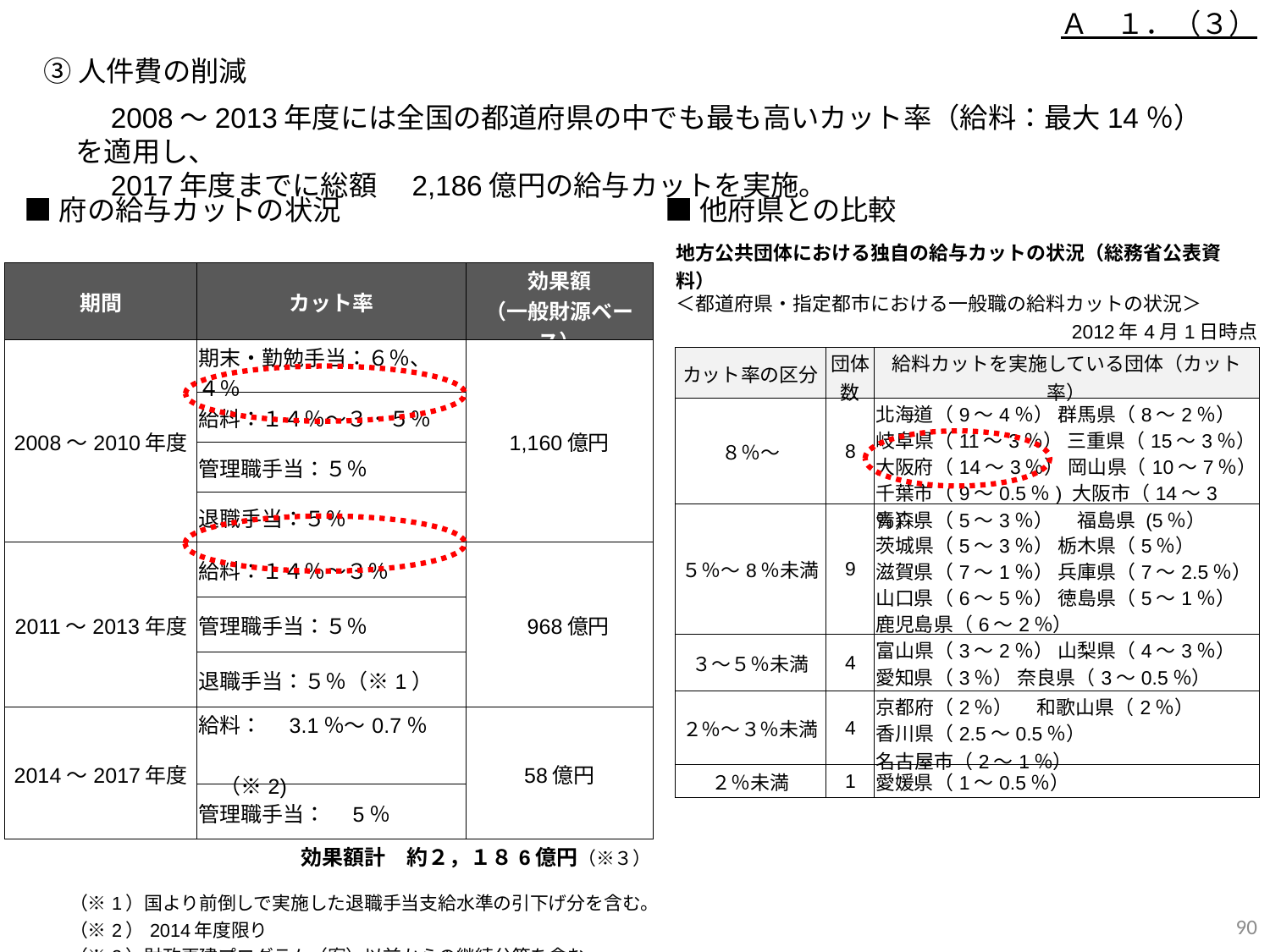

Ａ　１．（３）
③人件費の削減
　2008～2013年度には全国の都道府県の中でも最も高いカット率（給料：最大14％）を適用し、
　2017年度までに総額　2,186億円の給与カットを実施。
■府の給与カットの状況
■他府県との比較
|  |  |  |
| --- | --- | --- |
| 期間 | カット率 | 効果額 （一般財源ベース） |
| 2008～2010年度 | 期末・勤勉手当：６％、４％ | 1,160億円 |
|  | 給料：１４％～３．５％ |  |
|  | 管理職手当：５％ |  |
|  | 退職手当：５％ |  |
| 2011～2013年度 | 給料：１４％～３％ | 968億円 |
|  | 管理職手当：５％ |  |
|  | 退職手当：５％（※1） |  |
| 2014～2017年度 | 給料：　3.1％～0.7％ 　　　　　　　　　　　　　（※2) | 58億円 |
|  | 管理職手当：　5％ |  |
| 効果額計　約２，１８6億円（※３） （※1）国より前倒しで実施した退職手当支給水準の引下げ分を含む。 （※2）2014年度限り （※3）財政再建プログラム（案）以前からの継続分等を含む。 |  |  |
| 地方公共団体における独自の給与カットの状況（総務省公表資料） |  |  |
| --- | --- | --- |
| ＜都道府県・指定都市における一般職の給料カットの状況＞　 　　　2012年4月1日時点 |  |  |
| カット率の区分 | 団体数 | 給料カットを実施している団体（カット率） |
| ８％～ | 8 | 北海道（9～4％） 群馬県（8～2％） |
|  |  | 岐阜県（11～3％） 三重県（15～3％） |
|  |  | 大阪府（14～3％） 岡山県（10～7％） |
|  |  | 千葉市（9～0.5％) 大阪市（14～3％） |
| ５％～8％未満 | 9 | 青森県（5～3％）　 福島県 (5％） |
|  |  | 茨城県（5～3％） 栃木県（5％） |
|  |  | 滋賀県（7～1％） 兵庫県（7～2.5％） |
|  |  | 山口県（6～5％） 徳島県（5～1％） |
|  |  | 鹿児島県（6～2％） |
| ３～５％未満 | 4 | 富山県（3～2％） 山梨県（4～3％） |
|  |  | 愛知県（3％） 奈良県（3～0.5％） |
| ２％～３％未満 | 4 | 京都府（2％）　 和歌山県（2％） |
|  |  | 香川県（2.5～0.5％） 名古屋市（2～1％） |
| ２％未満 | 1 | 愛媛県（1～0.5％） |
|  |  |  |

90